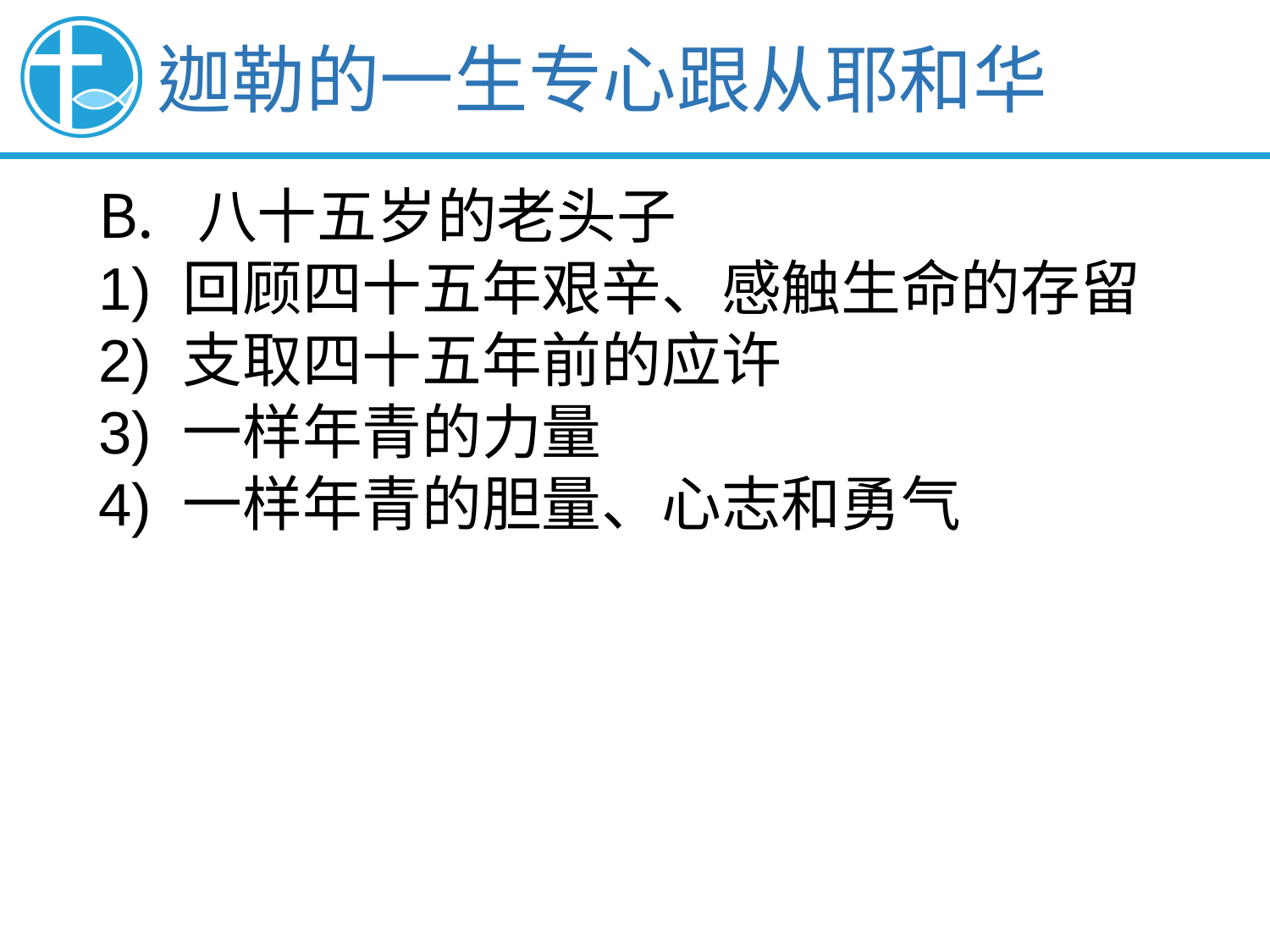

迦勒的一生专心跟从耶和华
 八十五岁的老头子
1) 回顾四十五年艰辛、感触生命的存留
2) 支取四十五年前的应许
3) 一样年青的力量
4) 一样年青的胆量、心志和勇气